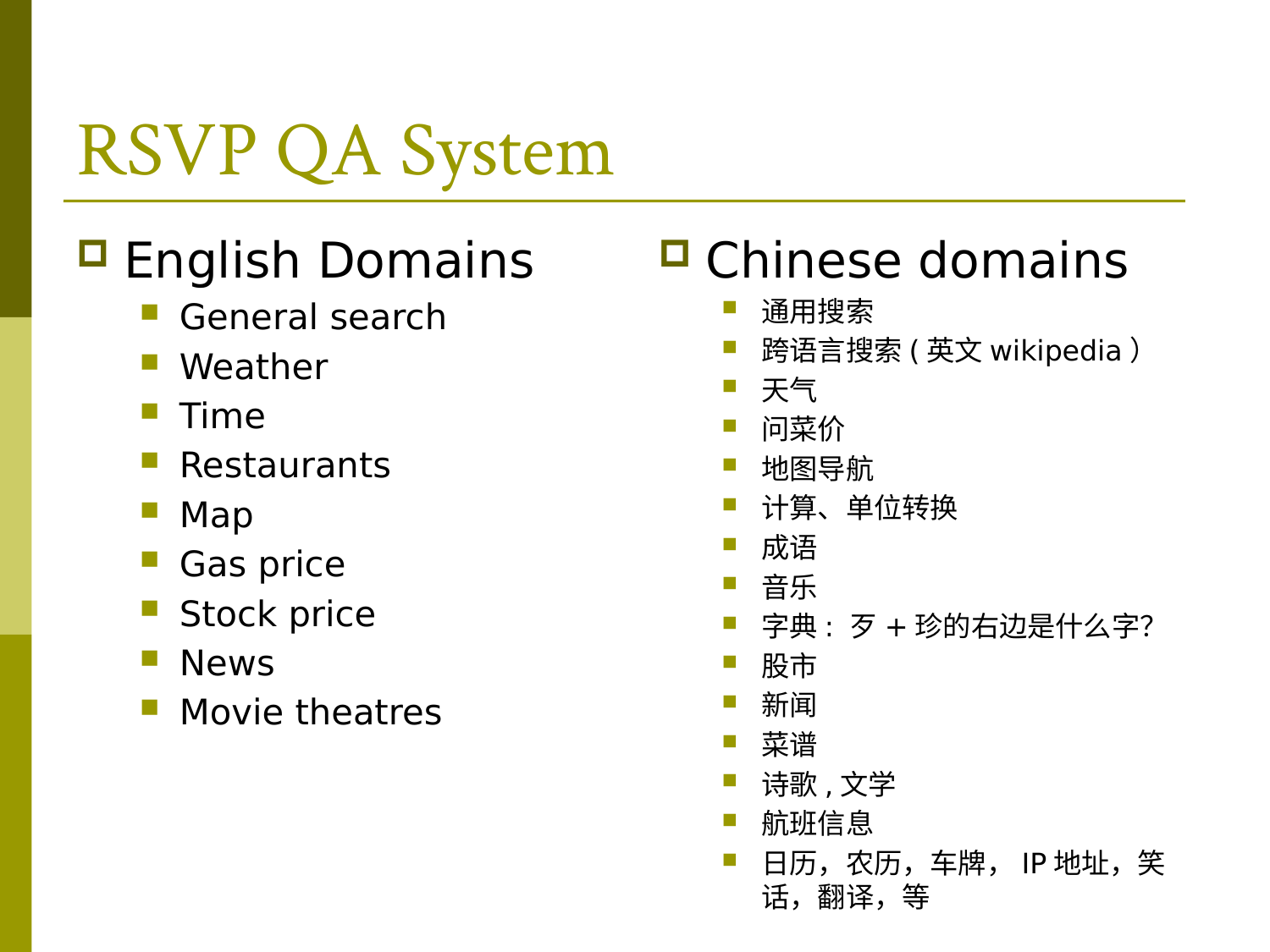

# RSVP QA System
English Domains
General search
Weather
Time
Restaurants
Map
Gas price
Stock price
News
Movie theatres

Chinese domains
通用搜索
跨语言搜索(英文wikipedia）
天气
问菜价
地图导航
计算、单位转换
成语
音乐
字典: 歹+珍的右边是什么字？
股市
新闻
菜谱
诗歌,文学
航班信息
日历，农历，车牌，IP地址，笑话，翻译，等